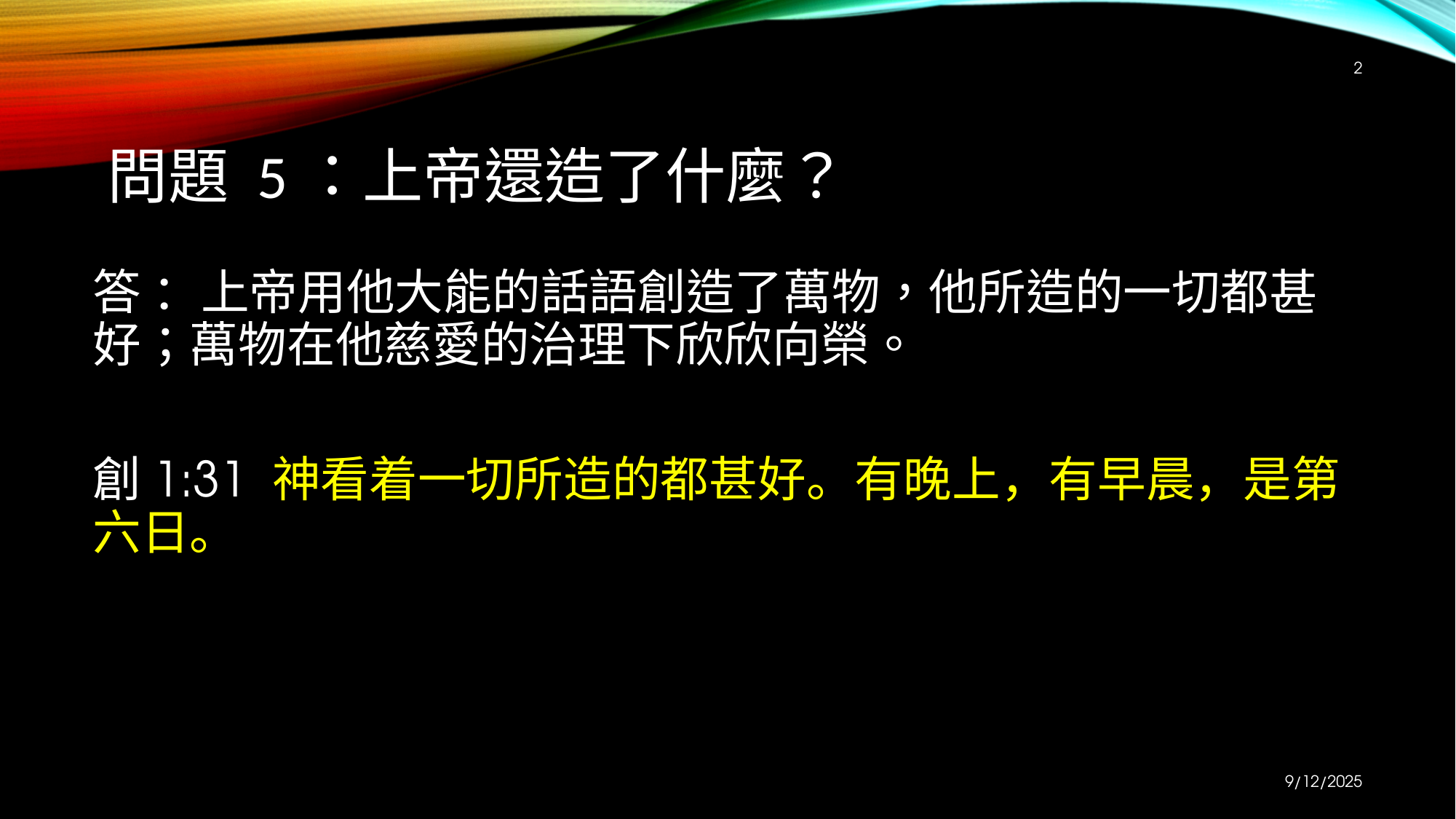

2
# 問題 5：上帝還造了什麼？
答 ：上帝用他大能的話語創造了萬物，他所造的一切都甚好；萬物在他慈愛的治理下欣欣向榮。

創1:31 神看着一切所造的都甚好。有晚上，有早晨，是第六日。
9/12/2025